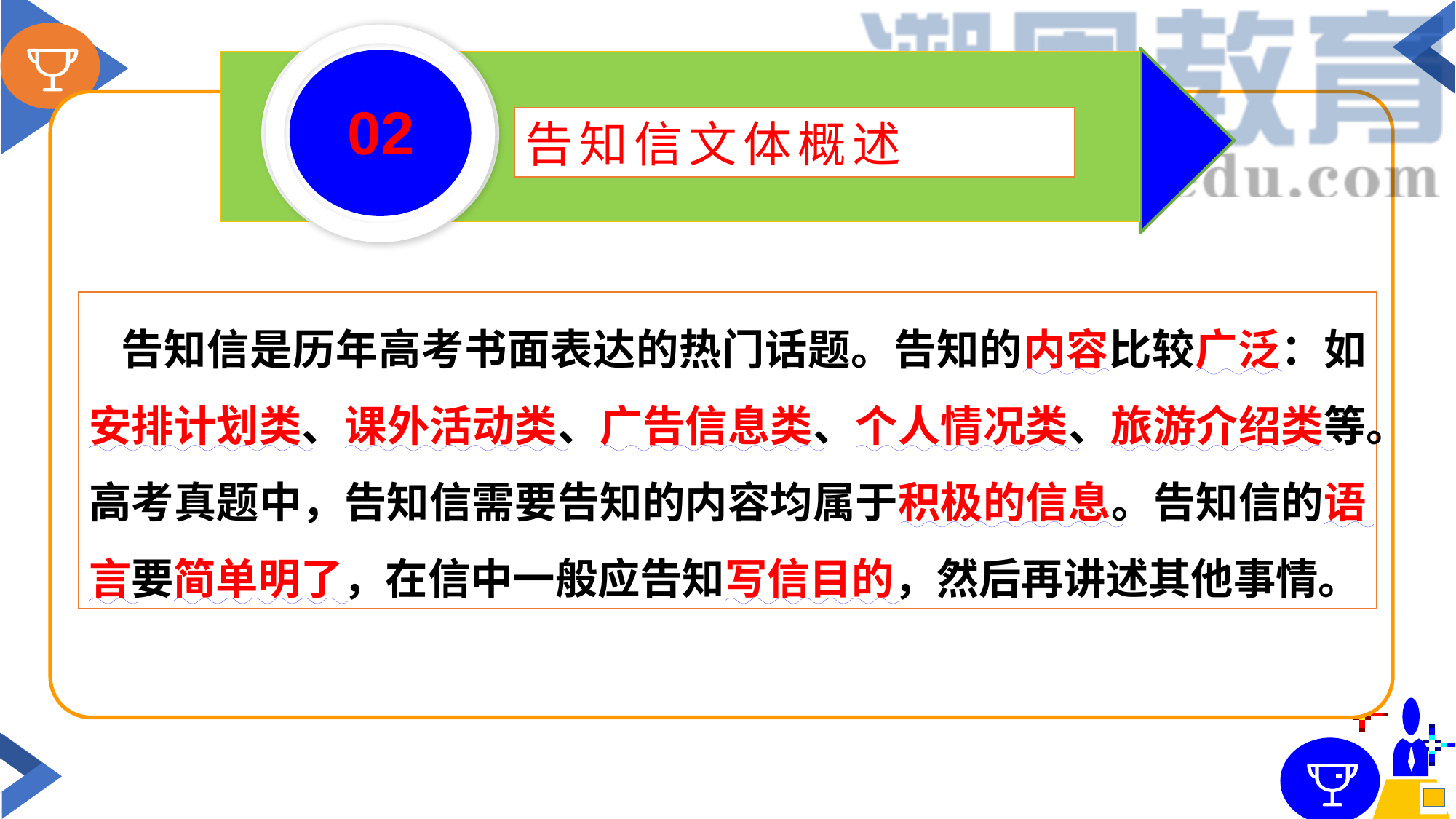

02

告知信文体概述

告知信是历年高考书面表达的热门话题。告知的内容比较广泛：如安排计划类、课外活动类、广告信息类、个人情况类、旅游介绍类等。高考真题中，告知信需要告知的内容均属于积极的信息。告知信的语言要简单明了，在信中一般应告知写信目的，然后再讲述其他事情。